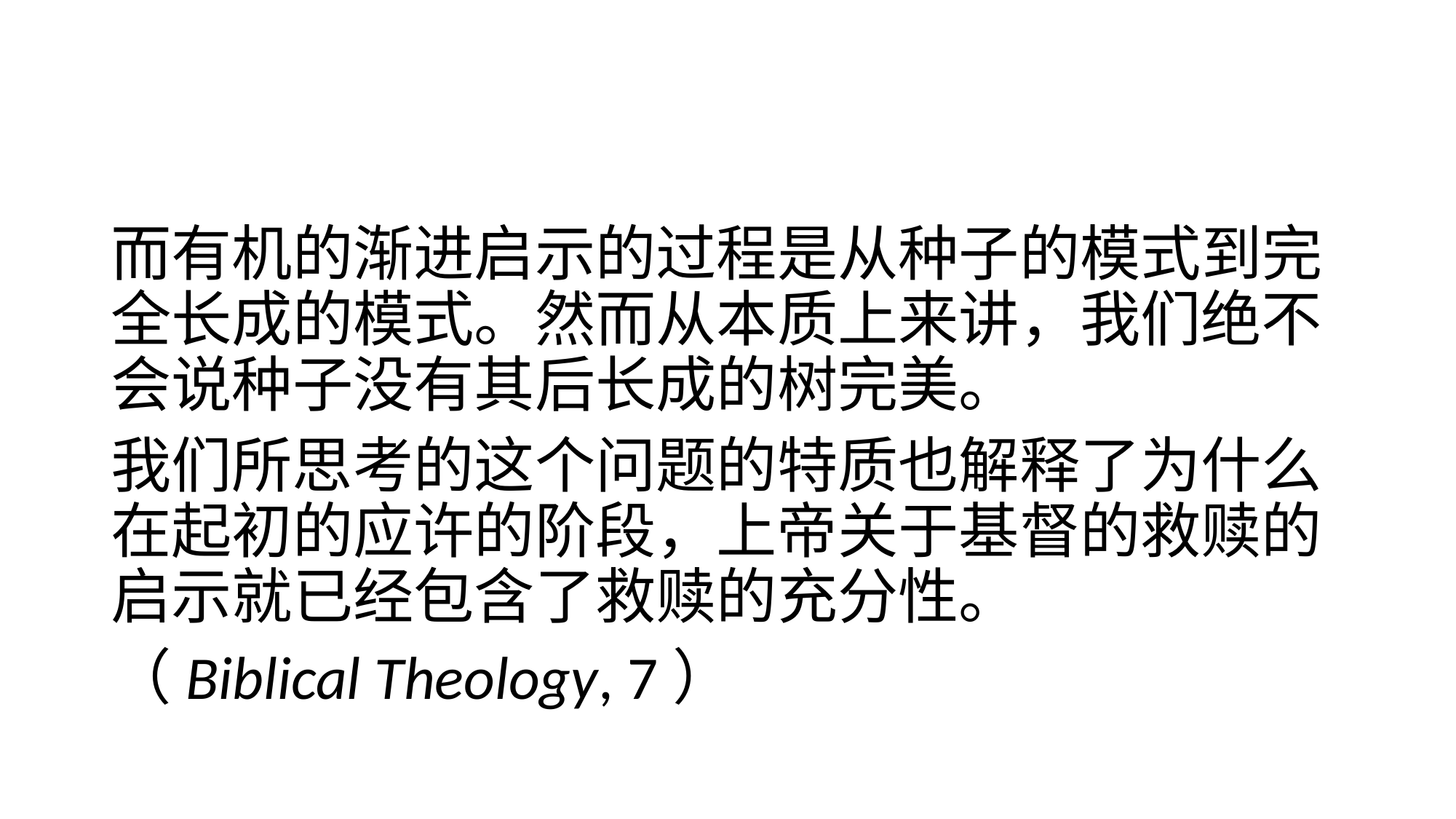

#
而有机的渐进启示的过程是从种子的模式到完全长成的模式。然而从本质上来讲，我们绝不会说种子没有其后长成的树完美。
我们所思考的这个问题的特质也解释了为什么在起初的应许的阶段，上帝关于基督的救赎的启示就已经包含了救赎的充分性。
（Biblical Theology, 7）